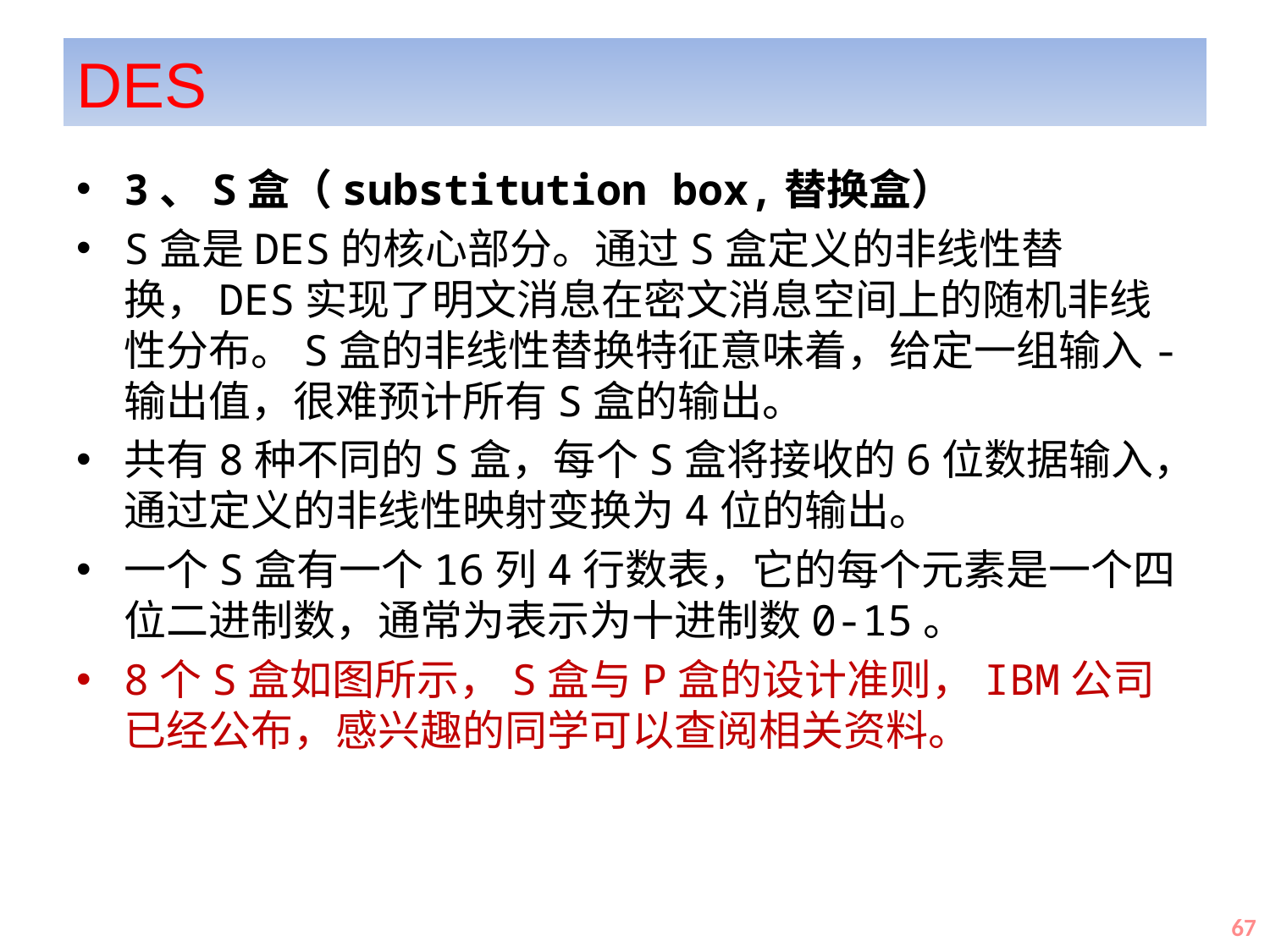

# DES
3、S盒（substitution box,替换盒）
S盒是DES的核心部分。通过S盒定义的非线性替换，DES实现了明文消息在密文消息空间上的随机非线性分布。S盒的非线性替换特征意味着，给定一组输入-输出值，很难预计所有S盒的输出。
共有8种不同的S盒，每个S盒将接收的6位数据输入，通过定义的非线性映射变换为4位的输出。
一个S盒有一个16列4行数表，它的每个元素是一个四位二进制数，通常为表示为十进制数0-15。
8个S盒如图所示，S盒与P盒的设计准则，IBM公司已经公布，感兴趣的同学可以查阅相关资料。

67